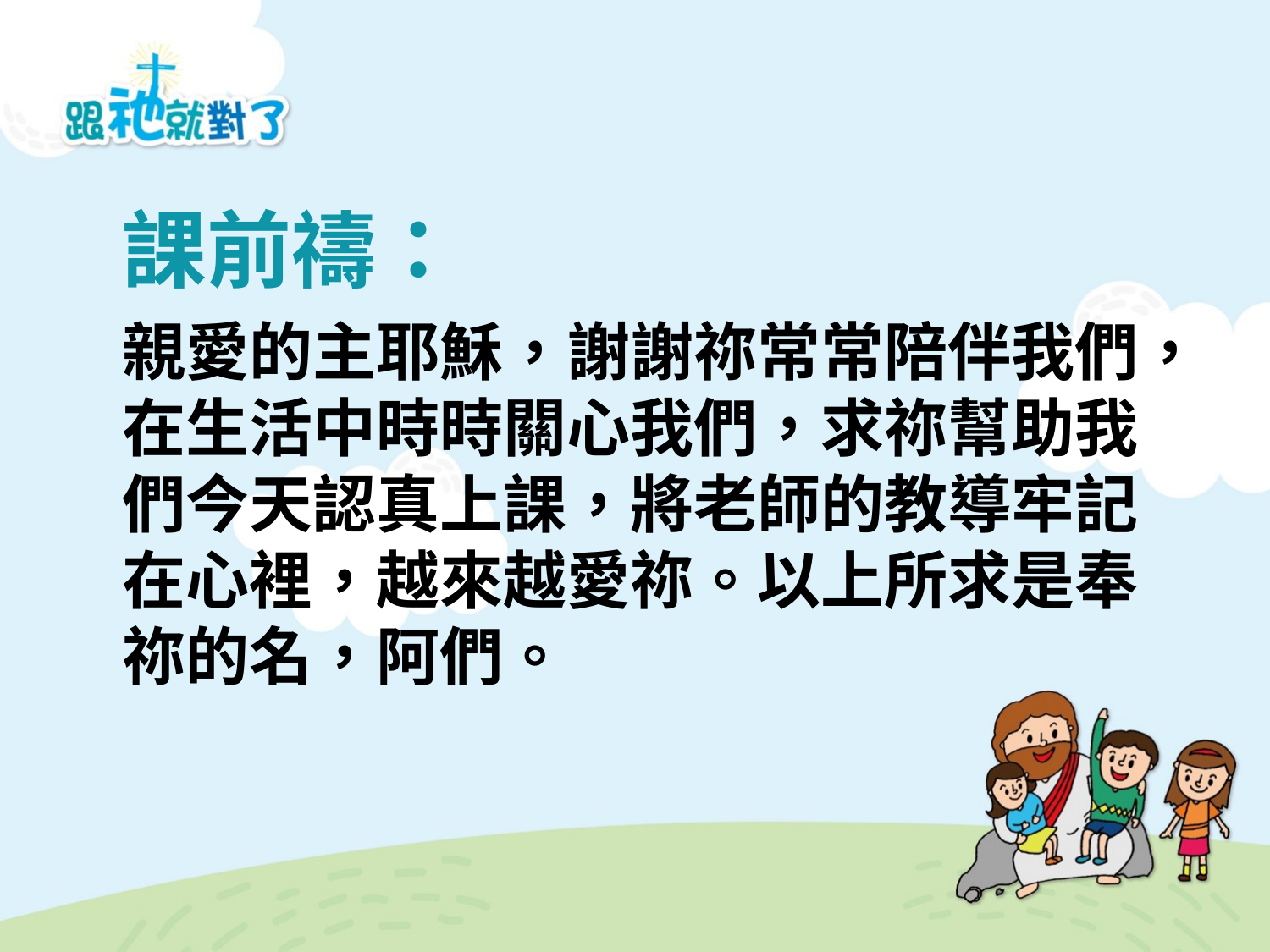

課前禱：
親愛的主耶穌，謝謝祢常常陪伴我們，在生活中時時關心我們，求祢幫助我們今天認真上課，將老師的教導牢記在心裡，越來越愛祢。以上所求是奉祢的名，阿們。